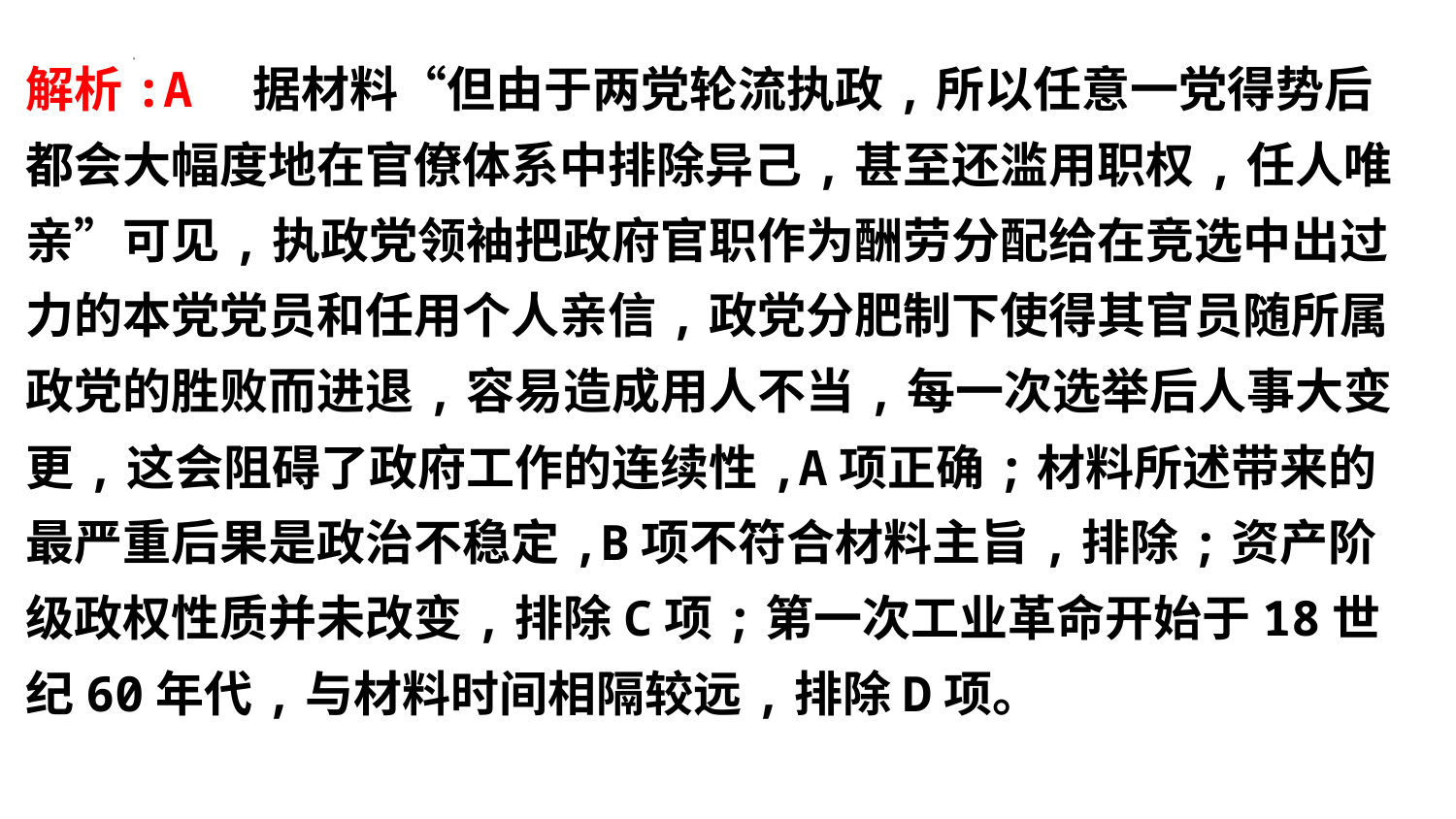

解析:A　据材料“但由于两党轮流执政,所以任意一党得势后都会大幅度地在官僚体系中排除异己,甚至还滥用职权,任人唯亲”可见,执政党领袖把政府官职作为酬劳分配给在竞选中出过力的本党党员和任用个人亲信,政党分肥制下使得其官员随所属政党的胜败而进退,容易造成用人不当,每一次选举后人事大变更,这会阻碍了政府工作的连续性,A项正确;材料所述带来的最严重后果是政治不稳定,B项不符合材料主旨,排除;资产阶级政权性质并未改变,排除C项;第一次工业革命开始于18世纪60年代,与材料时间相隔较远,排除D项。